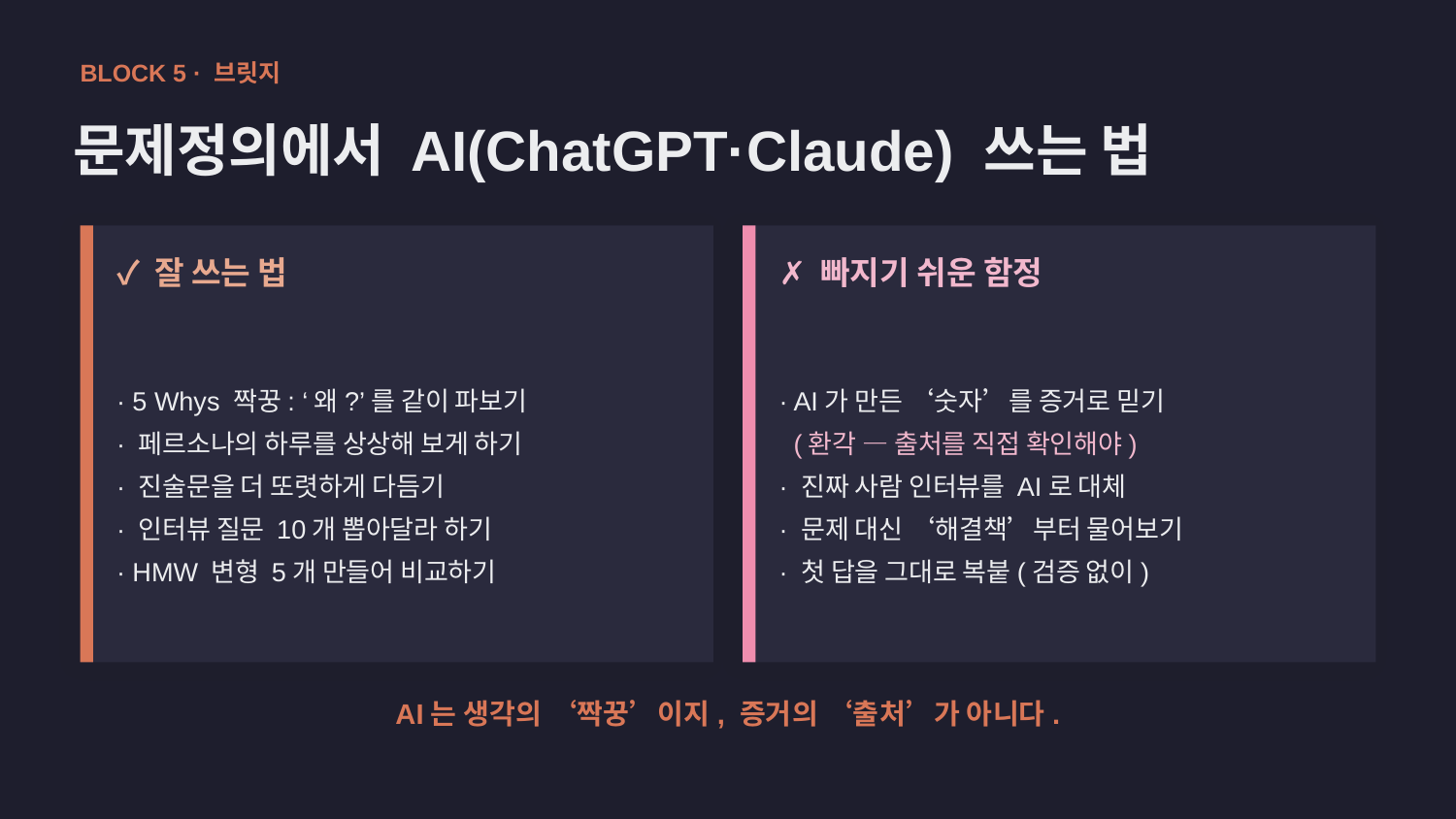

BLOCK 5 · 브릿지
문제정의에서 AI(ChatGPT·Claude) 쓰는 법

✓ 잘 쓰는 법
✗ 빠지기 쉬운 함정
· 5 Whys 짝꿍: ‘왜?’를 같이 파보기
· 페르소나의 하루를 상상해 보게 하기
· 진술문을 더 또렷하게 다듬기
· 인터뷰 질문 10개 뽑아달라 하기
· HMW 변형 5개 만들어 비교하기
· AI가 만든 ‘숫자’를 증거로 믿기
  (환각 — 출처를 직접 확인해야)
· 진짜 사람 인터뷰를 AI로 대체
· 문제 대신 ‘해결책’부터 물어보기
· 첫 답을 그대로 복붙(검증 없이)
AI는 생각의 ‘짝꿍’이지, 증거의 ‘출처’가 아니다.